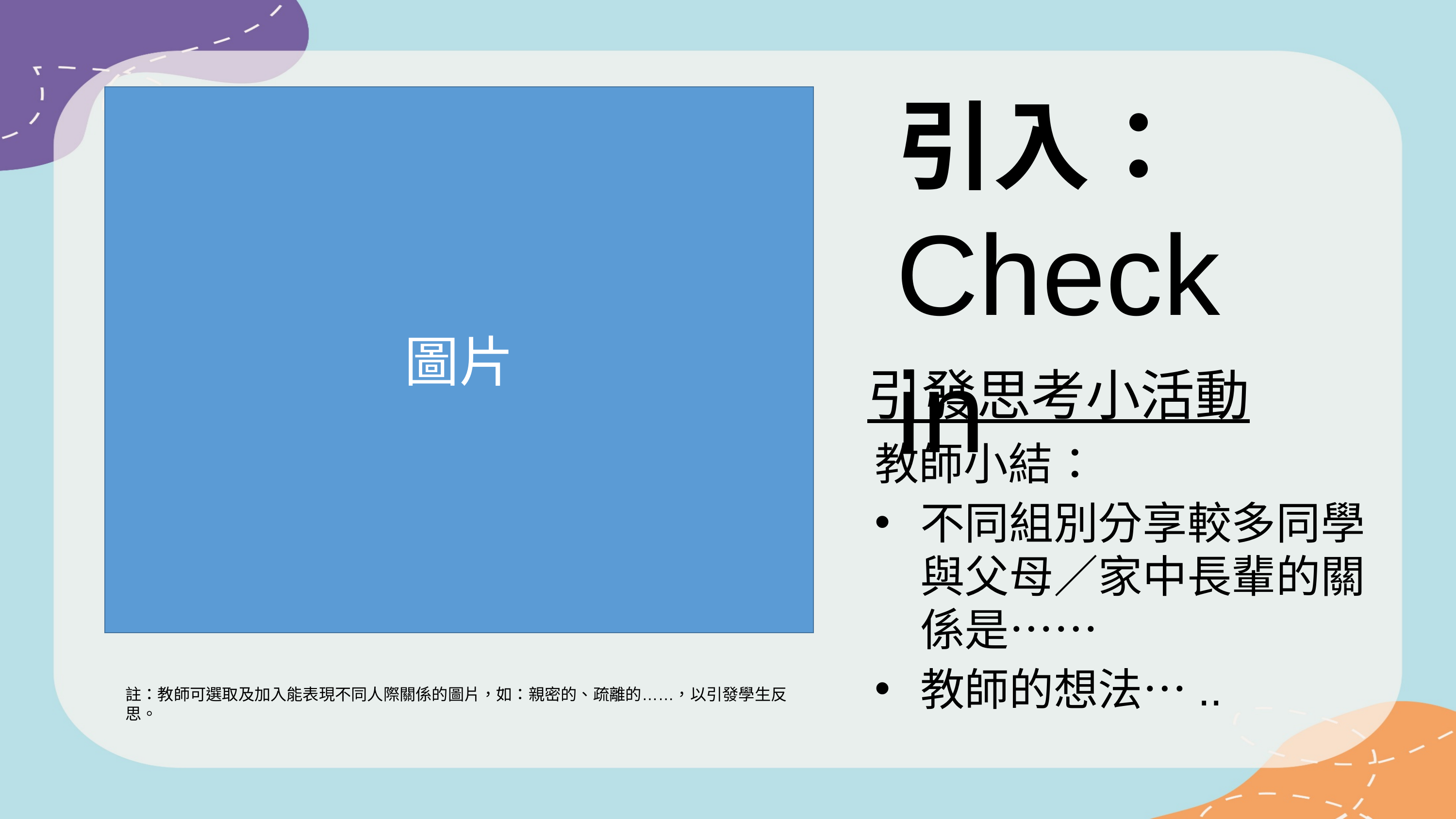

引入：
Check in
引發思考小活動
圖片
教師小結：
不同組別分享較多同學與父母／家中長輩的關係是……
教師的想法…..
註：教師可選取及加入能表現不同人際關係的圖片，如：親密的、疏離的……，以引發學生反思。